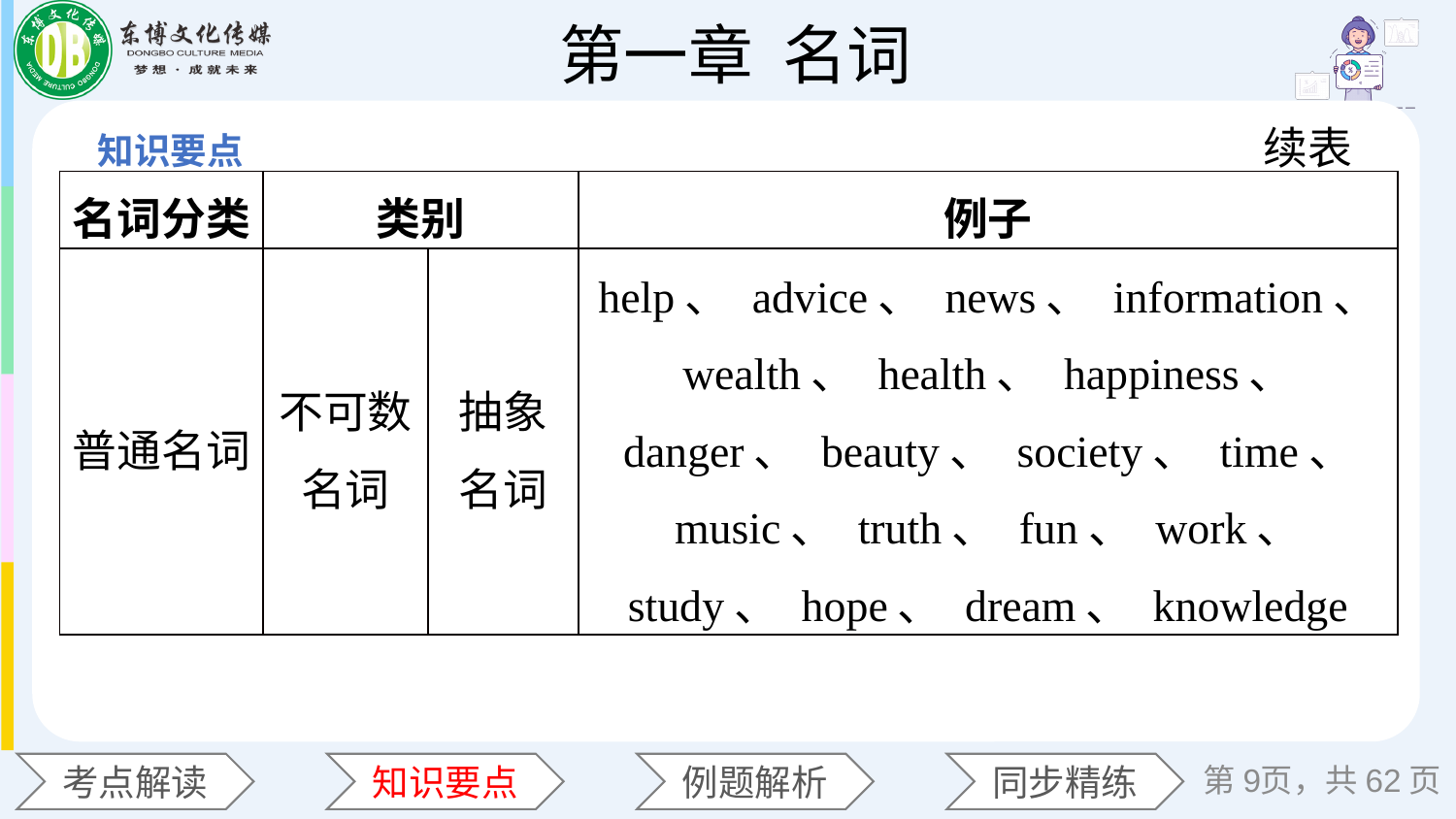

续表
| 名词分类 | 类别 |  | 例子 |
| --- | --- | --- | --- |
| 普通名词 | 不可数名词 | 抽象名词 | help、 advice、 news、 information、 wealth、 health、 happiness、 danger、 beauty、 society、 time、 music、 truth、 fun、 work、 study、 hope、 dream、 knowledge |

第9页，共62页